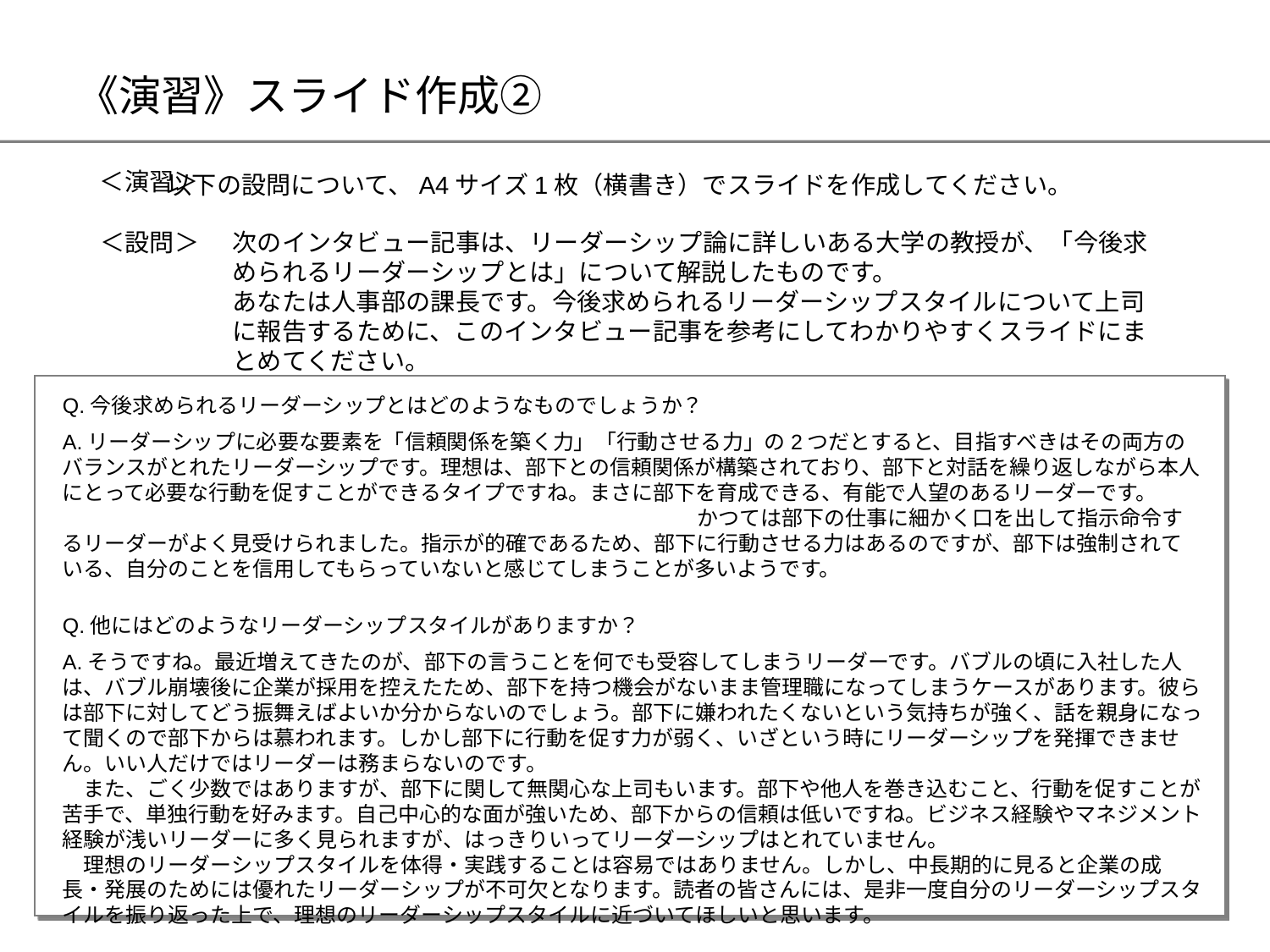

# 《演習》スライド作成②
＜演習＞
以下の設問について、A4サイズ1枚（横書き）でスライドを作成してください。
＜設問＞
次のインタビュー記事は、リーダーシップ論に詳しいある大学の教授が、「今後求められるリーダーシップとは」について解説したものです。
あなたは人事部の課長です。今後求められるリーダーシップスタイルについて上司に報告するために、このインタビュー記事を参考にしてわかりやすくスライドにまとめてください。

Q.今後求められるリーダーシップとはどのようなものでしょうか？
A.リーダーシップに必要な要素を「信頼関係を築く力」「行動させる力」の2つだとすると、目指すべきはその両方のバランスがとれたリーダーシップです。理想は、部下との信頼関係が構築されており、部下と対話を繰り返しながら本人にとって必要な行動を促すことができるタイプですね。まさに部下を育成できる、有能で人望のあるリーダーです。　　　　　　　　　　　　　　　　　　　　　　　　　　　　　　　　かつては部下の仕事に細かく口を出して指示命令するリーダーがよく見受けられました。指示が的確であるため、部下に行動させる力はあるのですが、部下は強制されている、自分のことを信用してもらっていないと感じてしまうことが多いようです。
Q.他にはどのようなリーダーシップスタイルがありますか？
A.そうですね。最近増えてきたのが、部下の言うことを何でも受容してしまうリーダーです。バブルの頃に入社した人は、バブル崩壊後に企業が採用を控えたため、部下を持つ機会がないまま管理職になってしまうケースがあります。彼らは部下に対してどう振舞えばよいか分からないのでしょう。部下に嫌われたくないという気持ちが強く、話を親身になって聞くので部下からは慕われます。しかし部下に行動を促す力が弱く、いざという時にリーダーシップを発揮できません。いい人だけではリーダーは務まらないのです。
　また、ごく少数ではありますが、部下に関して無関心な上司もいます。部下や他人を巻き込むこと、行動を促すことが苦手で、単独行動を好みます。自己中心的な面が強いため、部下からの信頼は低いですね。ビジネス経験やマネジメント経験が浅いリーダーに多く見られますが、はっきりいってリーダーシップはとれていません。
　理想のリーダーシップスタイルを体得・実践することは容易ではありません。しかし、中長期的に見ると企業の成長・発展のためには優れたリーダーシップが不可欠となります。読者の皆さんには、是非一度自分のリーダーシップスタイルを振り返った上で、理想のリーダーシップスタイルに近づいてほしいと思います。
72